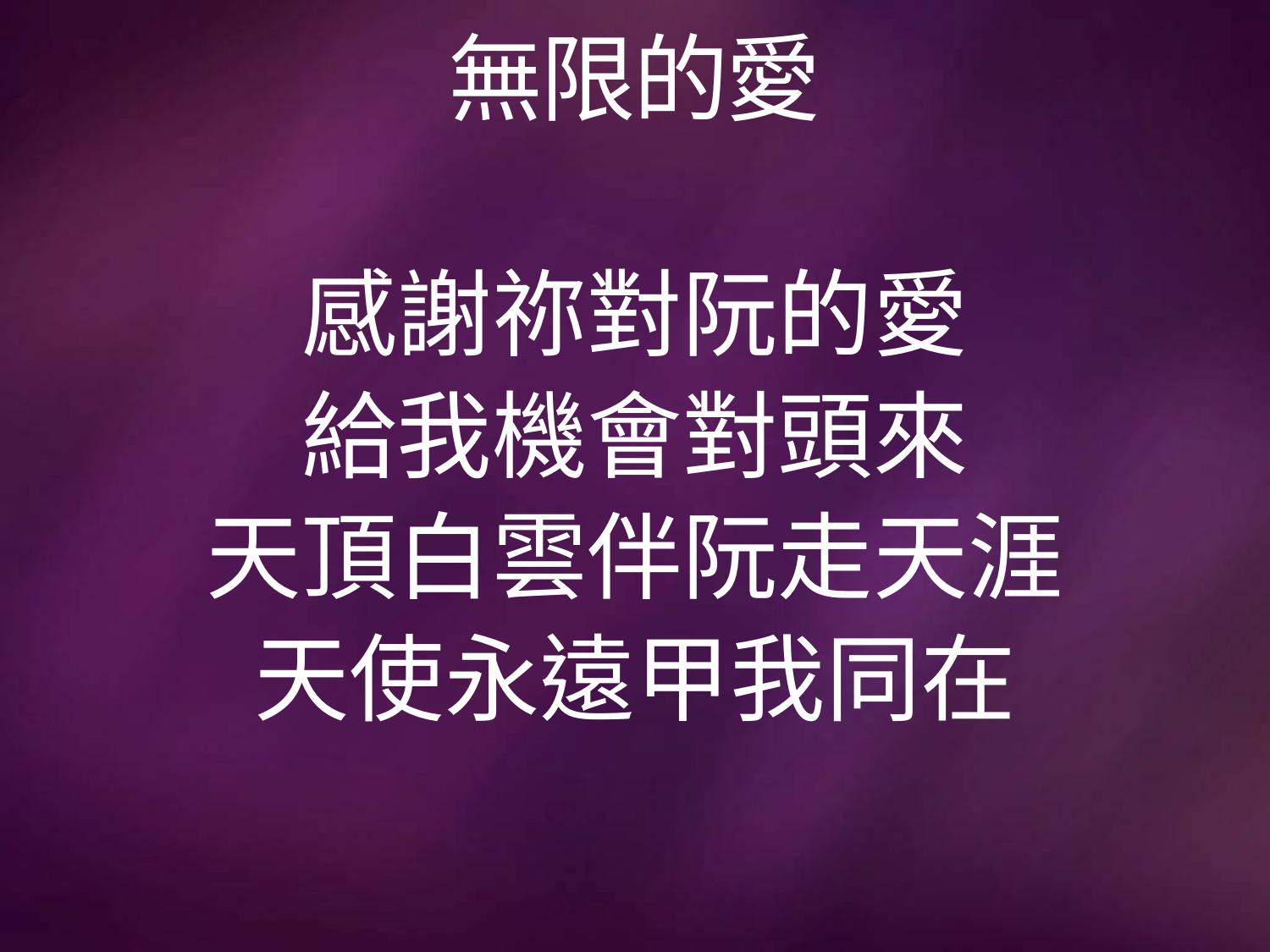

# 無限的愛
感謝祢對阮的愛
給我機會對頭來
天頂白雲伴阮走天涯
天使永遠甲我同在